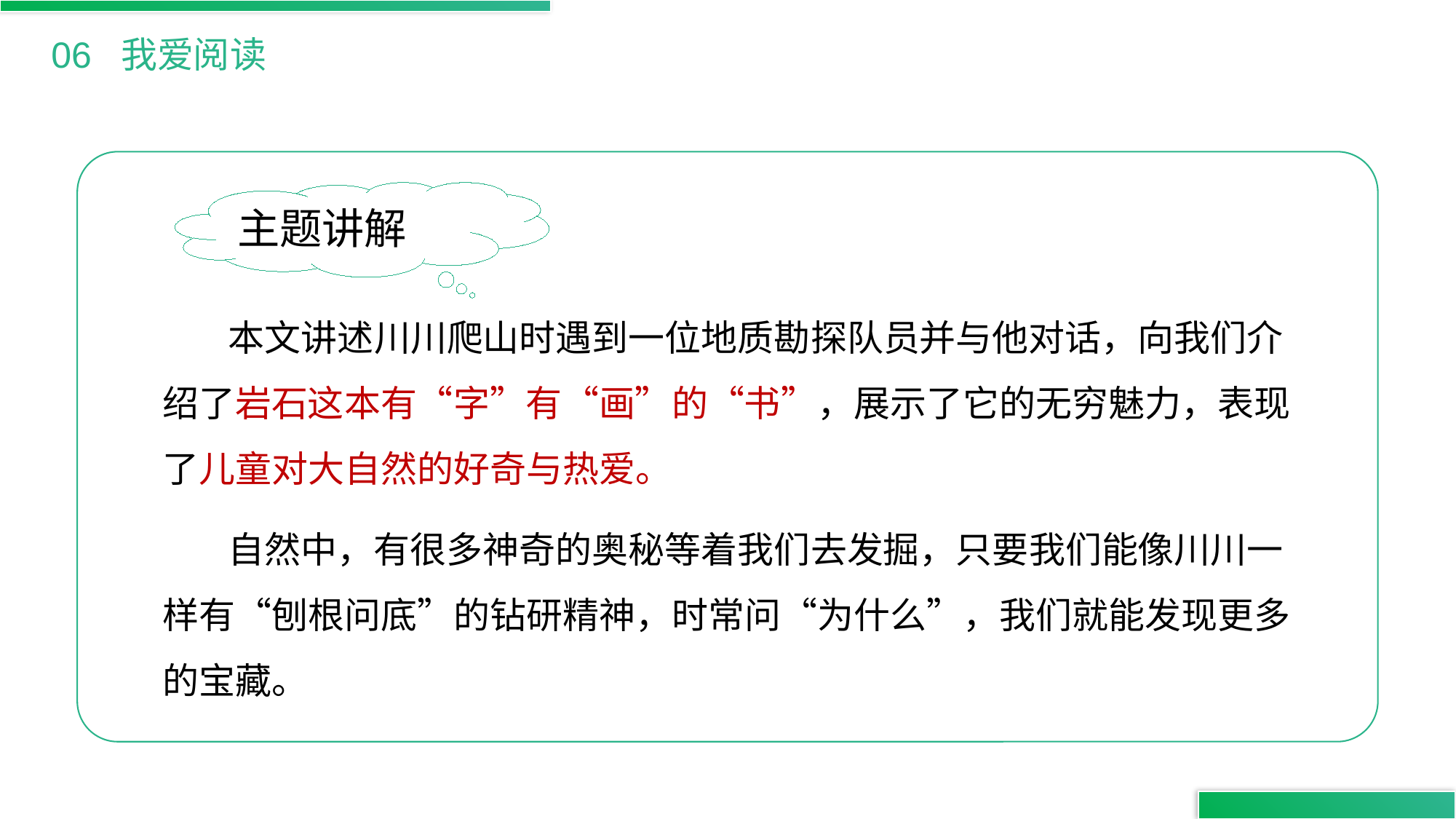

06  我爱阅读
主题讲解
       本文讲述川川爬山时遇到一位地质勘探队员并与他对话，向我们介绍了岩石这本有“字”有“画”的“书”，展示了它的无穷魅力，表现了儿童对大自然的好奇与热爱。
       自然中，有很多神奇的奥秘等着我们去发掘，只要我们能像川川一样有“刨根问底”的钻研精神，时常问“为什么”，我们就能发现更多的宝藏。